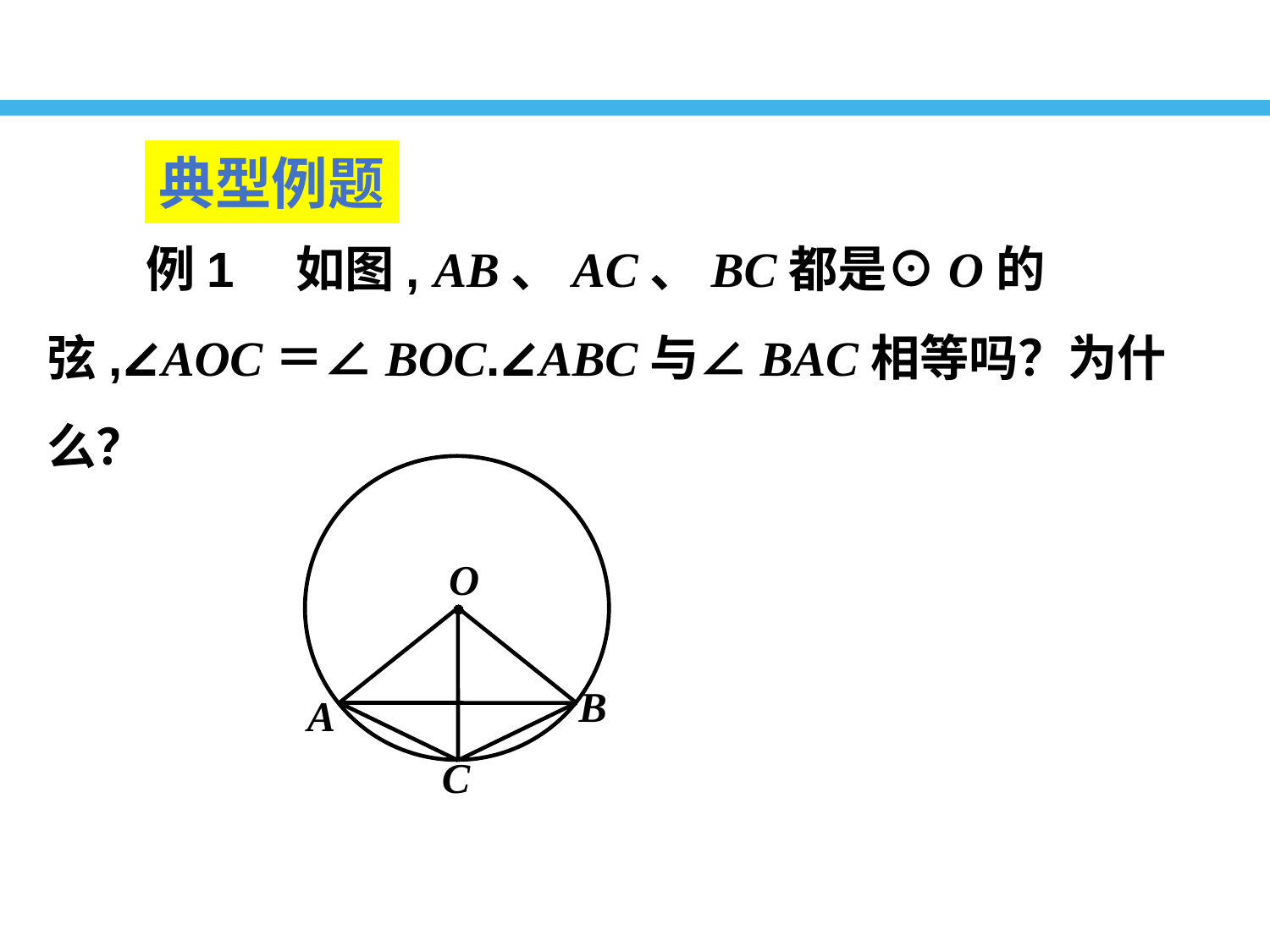

典型例题
　　例1　如图, AB、AC、BC都是⊙O的弦,∠AOC＝∠BOC.∠ABC与∠BAC相等吗？为什么？

O
B
A
C